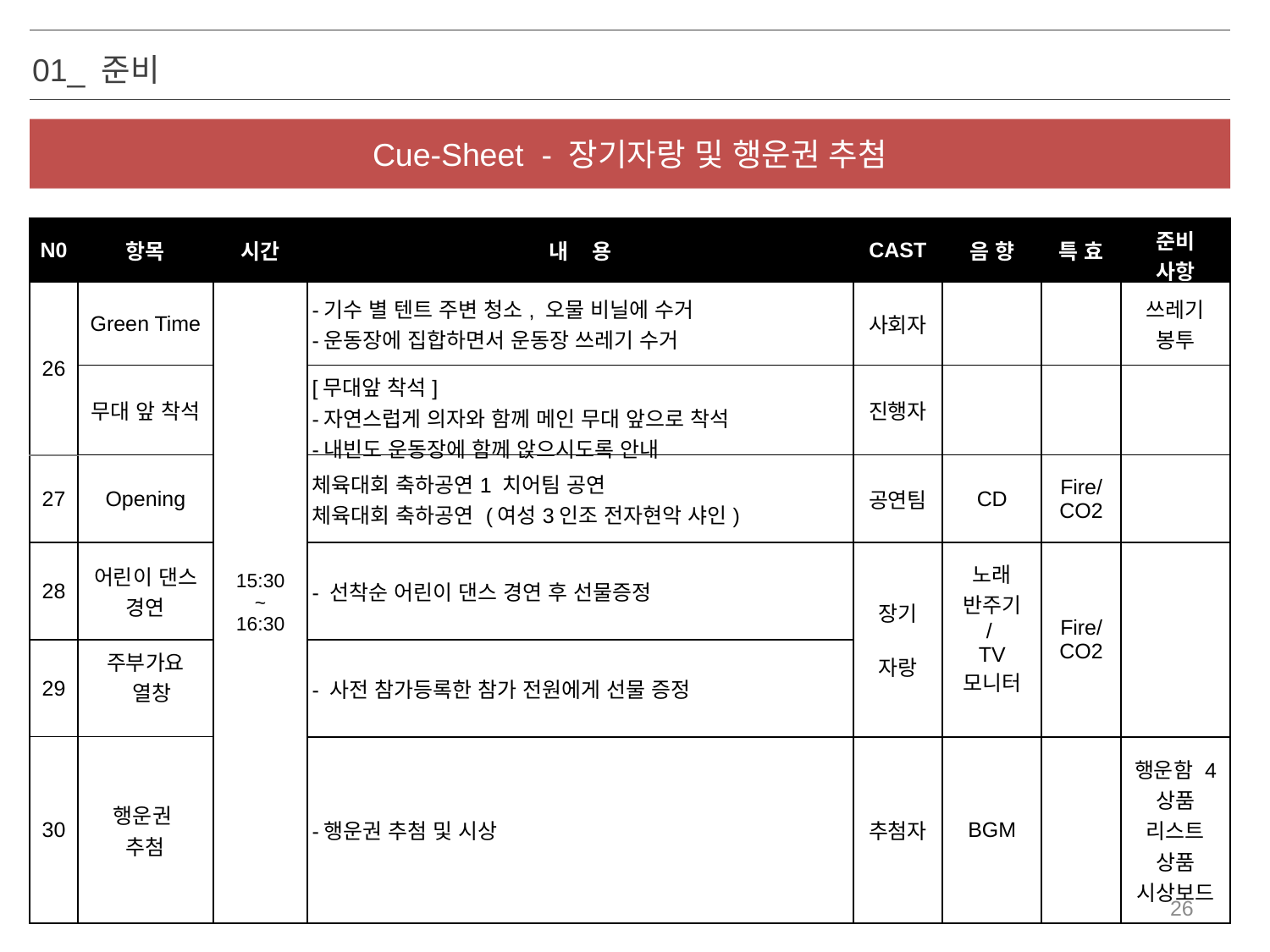

01_ 준비
Cue-Sheet  - 장기자랑 및 행운권 추첨
| N0 | 항목 | 시간 | 내 용 | CAST | 음 향 | 특 효 | 준비 사항 |
| --- | --- | --- | --- | --- | --- | --- | --- |
| 26 | Green Time | 15:30 ~ 16:30 | -기수 별 텐트 주변 청소, 오물 비닐에 수거 -운동장에 집합하면서 운동장 쓰레기 수거 | 사회자 |  |  | 쓰레기 봉투 |
|  | 무대 앞 착석 |  | [무대앞 착석] -자연스럽게 의자와 함께 메인 무대 앞으로 착석 -내빈도 운동장에 함께 앉으시도록 안내 | 진행자 |  |  |  |
| 27 | Opening |  | 체육대회 축하공연1 치어팀 공연 체육대회 축하공연 (여성3인조 전자현악 샤인) | 공연팀 | CD | Fire/ CO2 |  |
| 28 | 어린이 댄스 경연 |  | - 선착순 어린이 댄스 경연 후 선물증정 | 장기 자랑 | 노래 반주기 / TV 모니터 | Fire/ CO2 |  |
| 29 | 주부가요 열창 |  | - 사전 참가등록한 참가 전원에게 선물 증정 |  |  |  |  |
| 30 | 행운권 추첨 |  | -행운권 추첨 및 시상 | 추첨자 | BGM |  | 행운함 4 상품 리스트 상품 시상보드 |
26